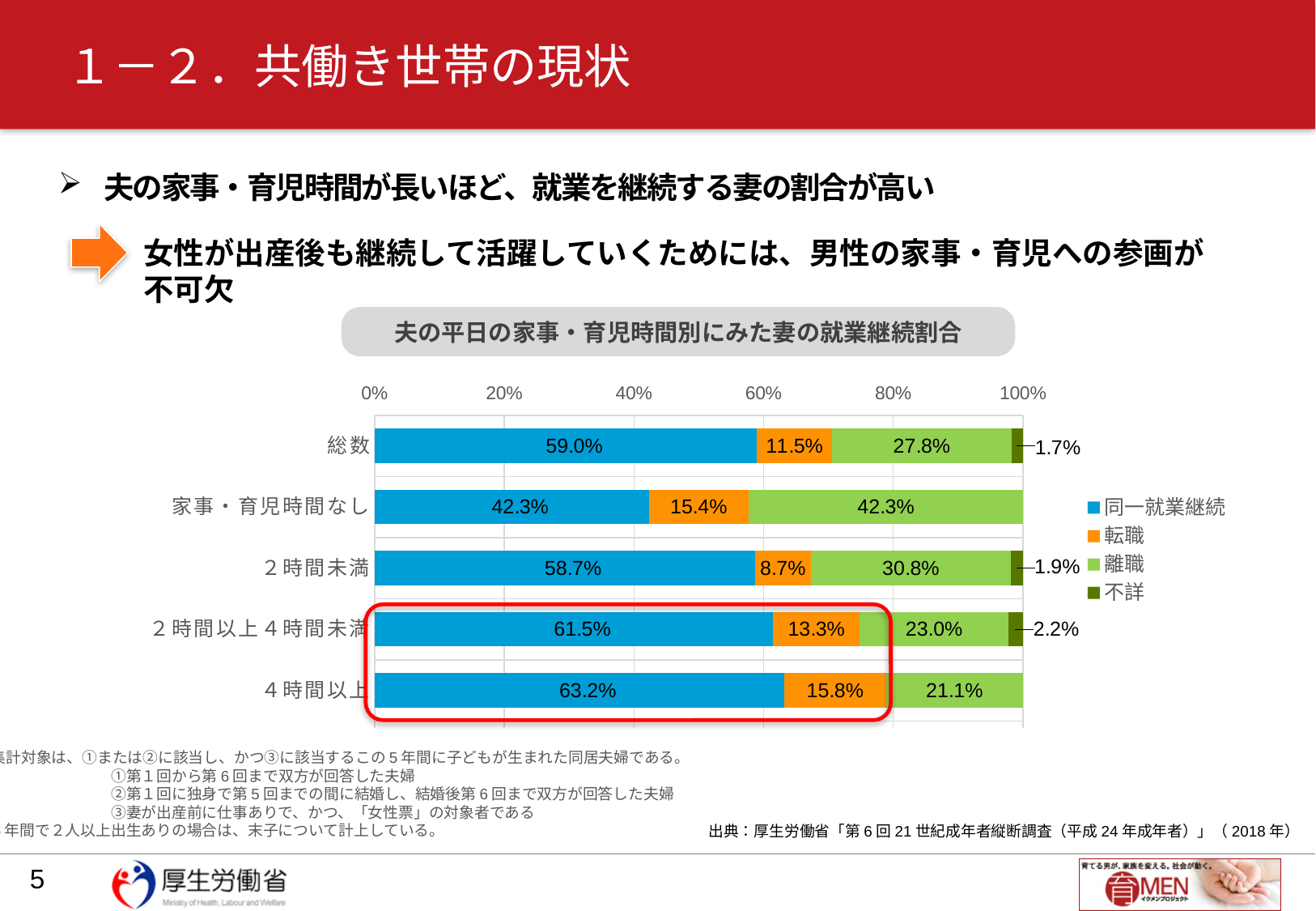

# １－２．共働き世帯の現状
夫の家事・育児時間が長いほど、就業を継続する妻の割合が高い

女性が出産後も継続して活躍していくためには、男性の家事・育児への参画が不可欠
夫の平日の家事・育児時間別にみた妻の就業継続割合

### Chart

| Category | 同一就業継続 | 転職 | 離職 | 不詳 |
|---|---|---|---|---|
| ４時間以上 | 0.632 | 0.158 | 0.211 | 0.0 |
| ２時間以上４時間未満 | 0.615 | 0.133 | 0.23 | 0.022 |
| ２時間未満 | 0.587 | 0.087 | 0.308 | 0.019 |
| 家事・育児時間なし | 0.423 | 0.154 | 0.423 | 0.0 |
| 総数 | 0.59 | 0.115 | 0.278 | 0.017 |
注：1）集計対象は、①または②に該当し、かつ③に該当するこの5年間に子どもが生まれた同居夫婦である。
	①第１回から第6回まで双方が回答した夫婦
	②第１回に独身で第5回までの間に結婚し、結婚後第6回まで双方が回答した夫婦
	③妻が出産前に仕事ありで、かつ、「女性票」の対象者である
	2）5年間で２人以上出生ありの場合は、末子について計上している。
出典：厚生労働省「第6回21世紀成年者縦断調査（平成24年成年者）」（2018年）
5